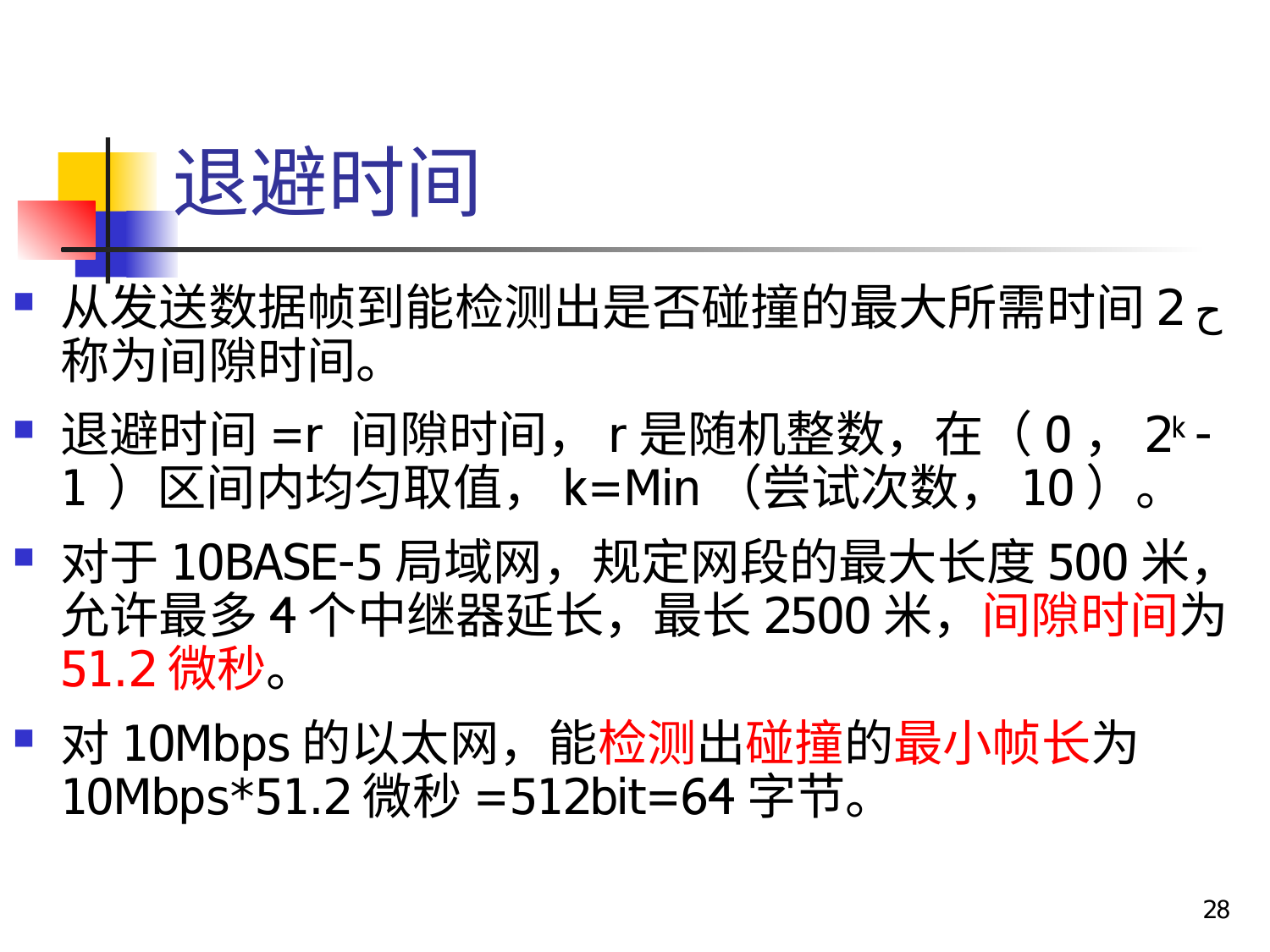

# 退避时间
从发送数据帧到能检测出是否碰撞的最大所需时间2 ح称为间隙时间。
退避时间=r 间隙时间，r是随机整数，在（0，2k -1 ）区间内均匀取值，k=Min（尝试次数，10）。
对于10BASE-5局域网，规定网段的最大长度500米，允许最多4个中继器延长，最长2500米，间隙时间为51.2微秒。
对10Mbps的以太网，能检测出碰撞的最小帧长为10Mbps*51.2微秒=512bit=64字节。
28